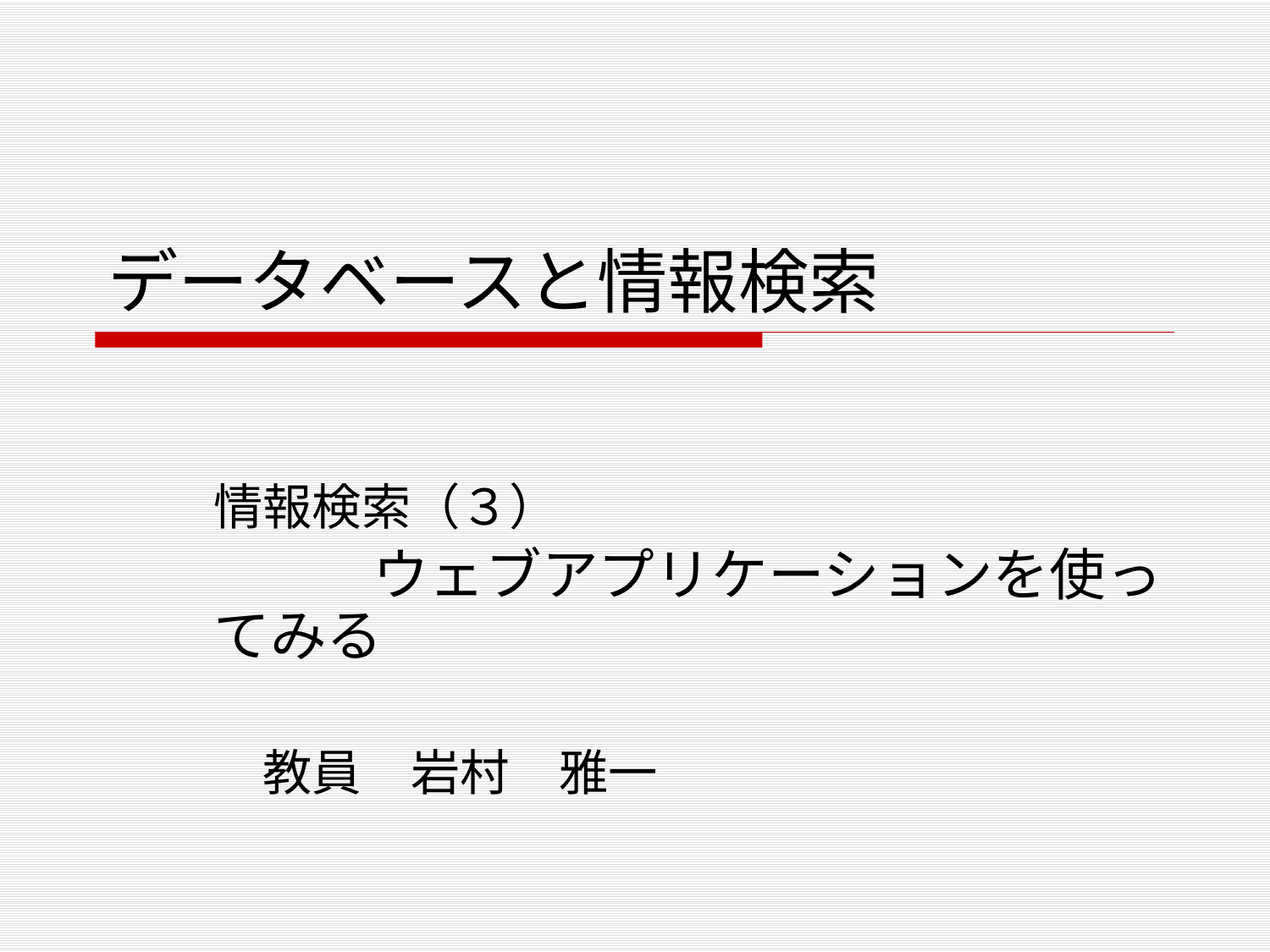

# データベースと情報検索
情報検索（３）
　　　ウェブアプリケーションを使ってみる

　教員　岩村　雅一